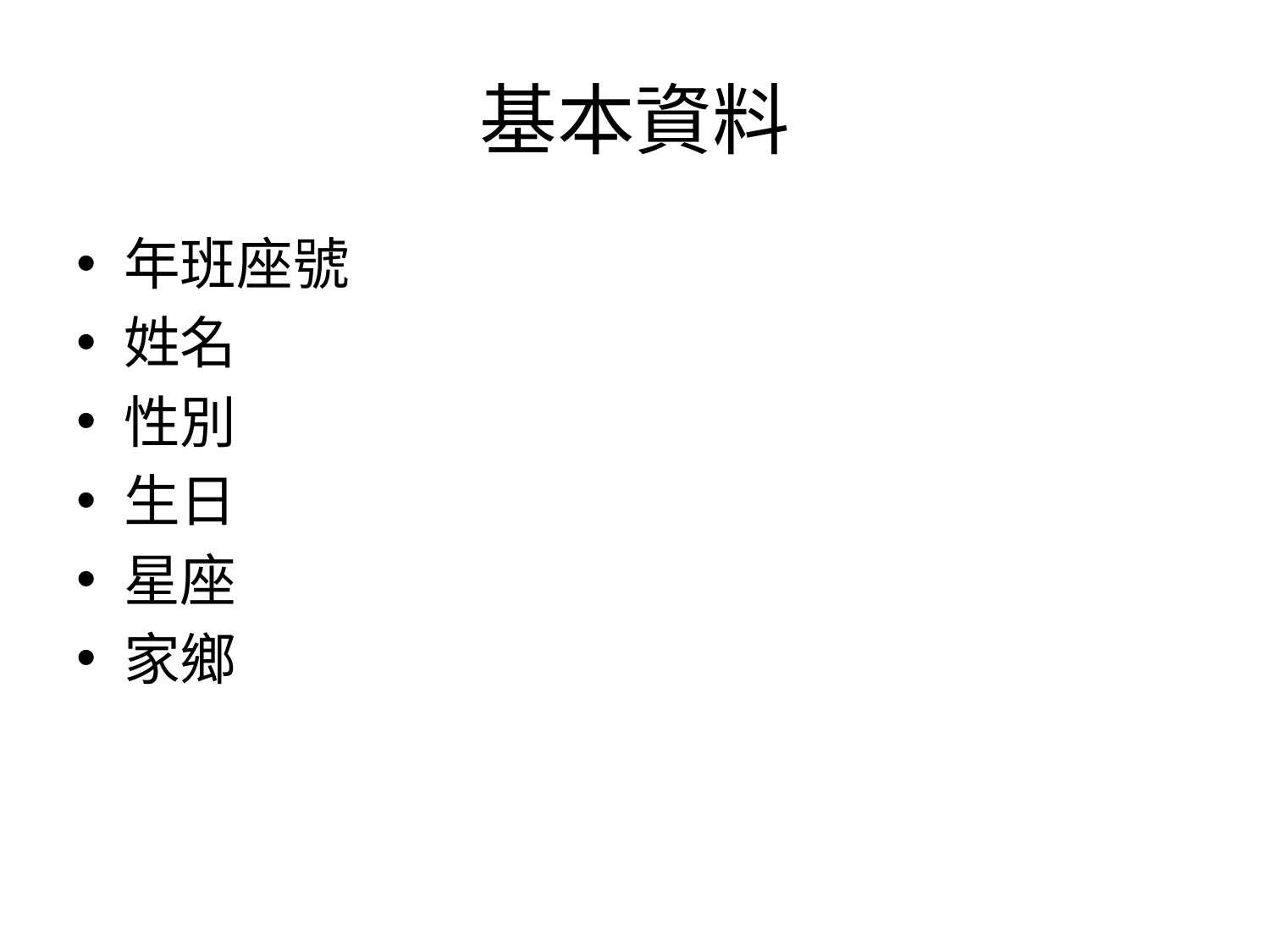

# 基本資料
年班座號
姓名
性別
生日
星座
家鄉